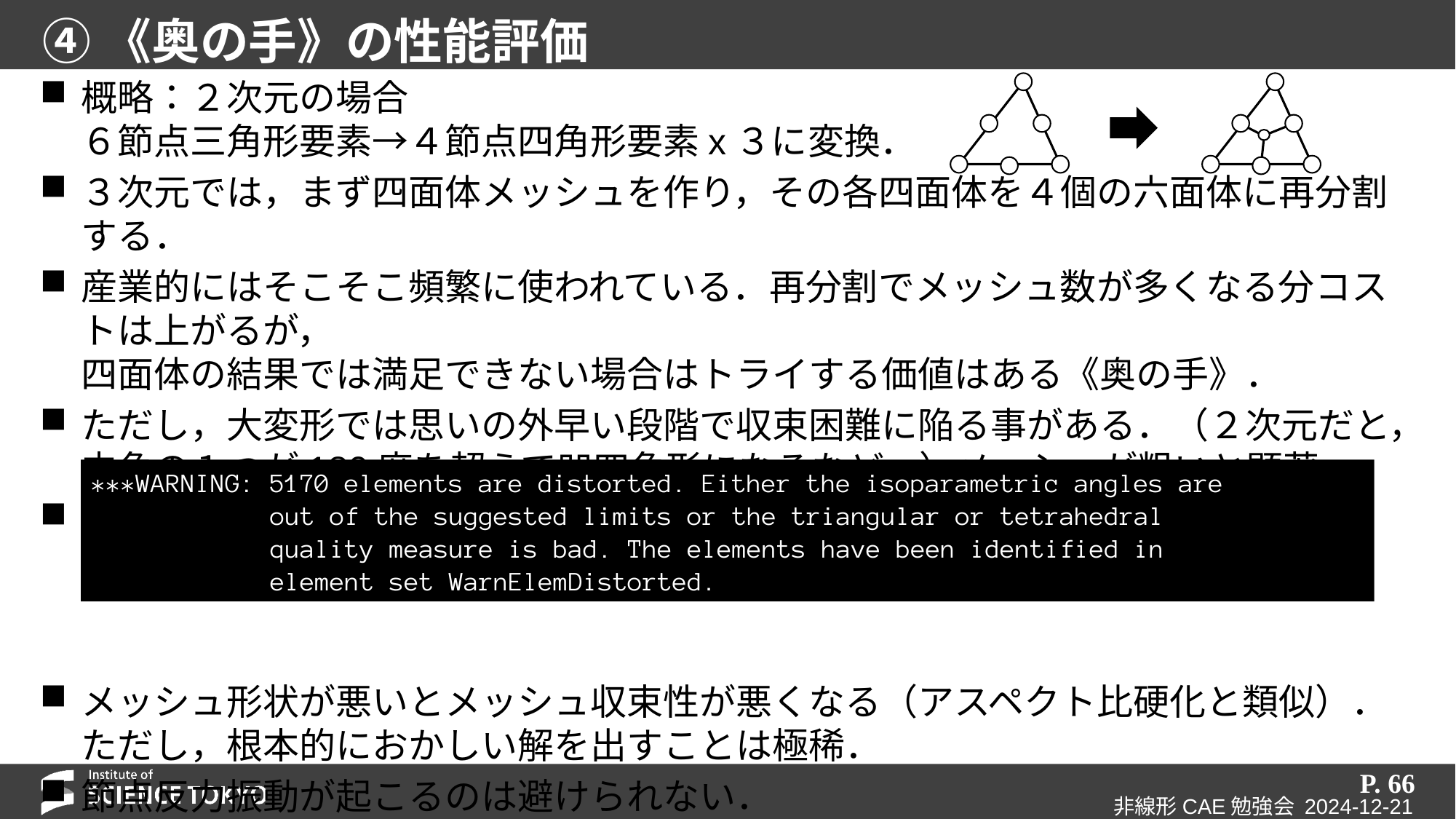

# ④《奥の手》の性能評価

概略：２次元の場合
６節点三角形要素→４節点四角形要素x３に変換．
３次元では，まず四面体メッシュを作り，その各四面体を４個の六面体に再分割する．
産業的にはそこそこ頻繁に使われている．再分割でメッシュ数が多くなる分コストは上がるが，
四面体の結果では満足できない場合はトライする価値はある《奥の手》．
ただし，大変形では思いの外早い段階で収束困難に陥る事がある．（２次元だと，内角の１つが180度を超えて凹四角形になるなど．）メッシュが粗いと顕著．
メッシュのゆがみが酷いので，下記の様な警告が大量に出て来る．
メッシュ形状が悪いとメッシュ収束性が悪くなる（アスペクト比硬化と類似）．ただし，根本的におかしい解を出すことは極稀．
節点反力振動が起こるのは避けられない．

***WARNING: 5170 elements are distorted. Either the isoparametric angles are
            out of the suggested limits or the triangular or tetrahedral
            quality measure is bad. The elements have been identified in
            element set WarnElemDistorted.
P. 66